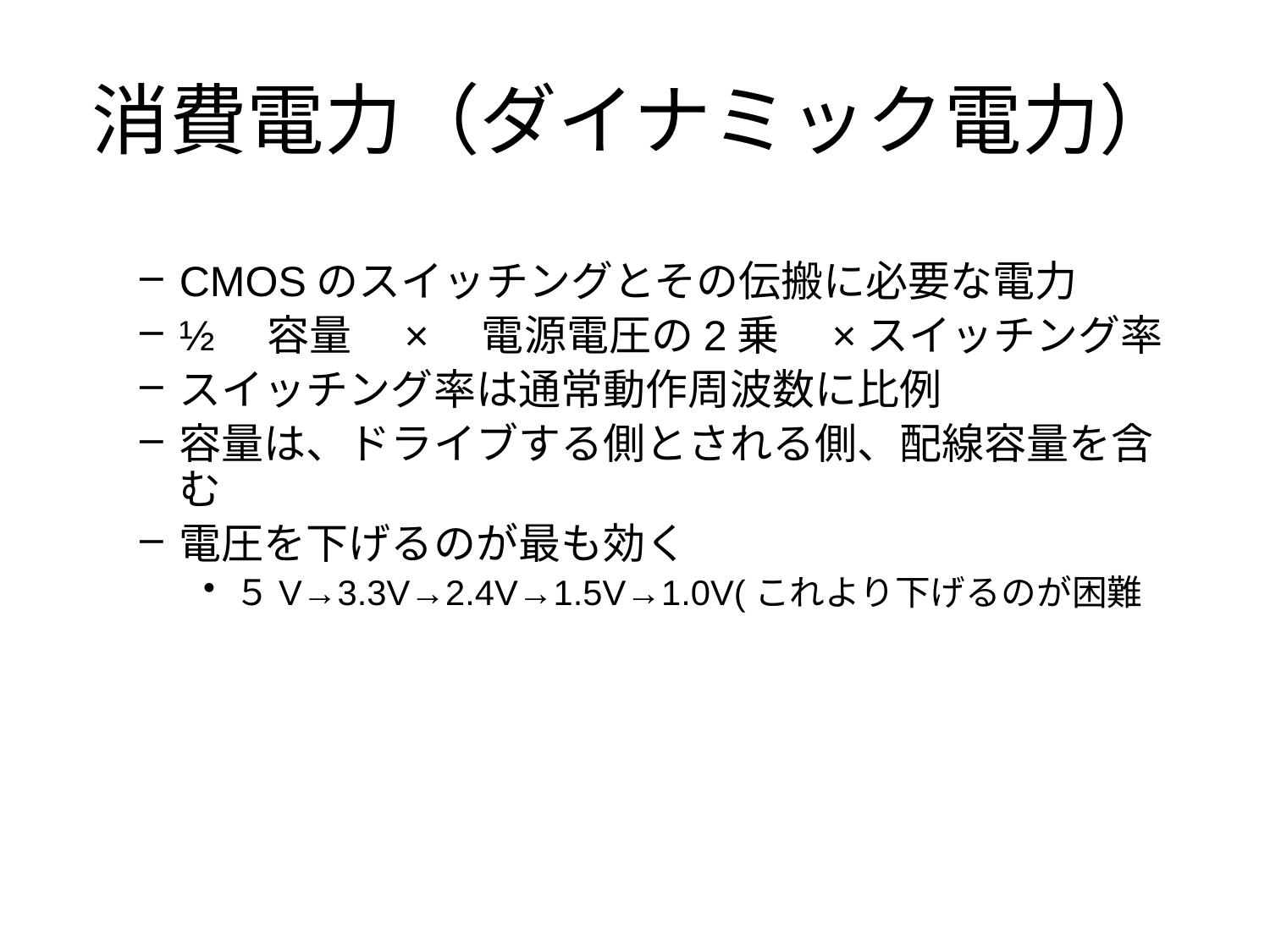

# 消費電力（ダイナミック電力）

CMOSのスイッチングとその伝搬に必要な電力
½　容量　×　電源電圧の2乗　×スイッチング率
スイッチング率は通常動作周波数に比例
容量は、ドライブする側とされる側、配線容量を含む
電圧を下げるのが最も効く
５V→3.3V→2.4V→1.5V→1.0V(これより下げるのが困難